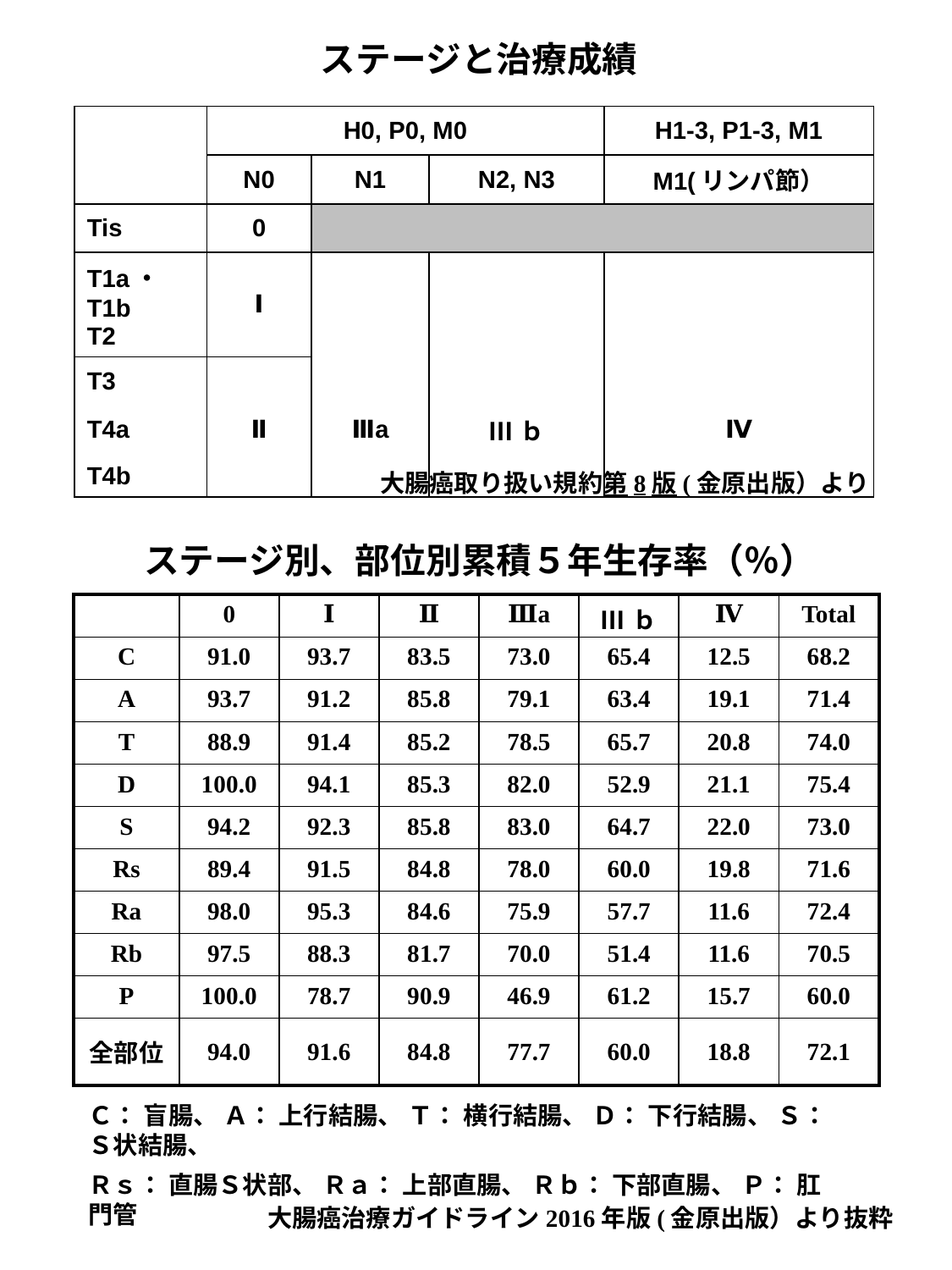

ステージと治療成績
|  | H0, P0, M0 |  |  | H1-3, P1-3, M1 |
| --- | --- | --- | --- | --- |
|  | N0 | N1 | N2, N3 | M1(リンパ節） |
| Tis | 0 |  |  |  |
| T1a・T1b T2 | Ⅰ |  |  |  |
| T3 |  |  |  |  |
| T4a | Ⅱ | Ⅲa | Ⅲｂ | Ⅳ |
| T4b |  |  |  |  |
大腸癌取り扱い規約第8版(金原出版）より
ステージ別、部位別累積５年生存率（％）
|  | 0 | Ⅰ | Ⅱ | Ⅲa | Ⅲｂ | Ⅳ | Total |
| --- | --- | --- | --- | --- | --- | --- | --- |
| C | 91.0 | 93.7 | 83.5 | 73.0 | 65.4 | 12.5 | 68.2 |
| A | 93.7 | 91.2 | 85.8 | 79.1 | 63.4 | 19.1 | 71.4 |
| T | 88.9 | 91.4 | 85.2 | 78.5 | 65.7 | 20.8 | 74.0 |
| D | 100.0 | 94.1 | 85.3 | 82.0 | 52.9 | 21.1 | 75.4 |
| S | 94.2 | 92.3 | 85.8 | 83.0 | 64.7 | 22.0 | 73.0 |
| Rs | 89.4 | 91.5 | 84.8 | 78.0 | 60.0 | 19.8 | 71.6 |
| Ra | 98.0 | 95.3 | 84.6 | 75.9 | 57.7 | 11.6 | 72.4 |
| Rb | 97.5 | 88.3 | 81.7 | 70.0 | 51.4 | 11.6 | 70.5 |
| P | 100.0 | 78.7 | 90.9 | 46.9 | 61.2 | 15.7 | 60.0 |
| 全部位 | 94.0 | 91.6 | 84.8 | 77.7 | 60.0 | 18.8 | 72.1 |
Ｃ： 盲腸、 Ａ： 上行結腸、 Ｔ： 横行結腸、 Ｄ： 下行結腸、 Ｓ： Ｓ状結腸、
Ｒｓ： 直腸Ｓ状部、 Ｒａ： 上部直腸、 Ｒｂ： 下部直腸、 Ｐ： 肛門管
大腸癌治療ガイドライン2016年版(金原出版）より抜粋